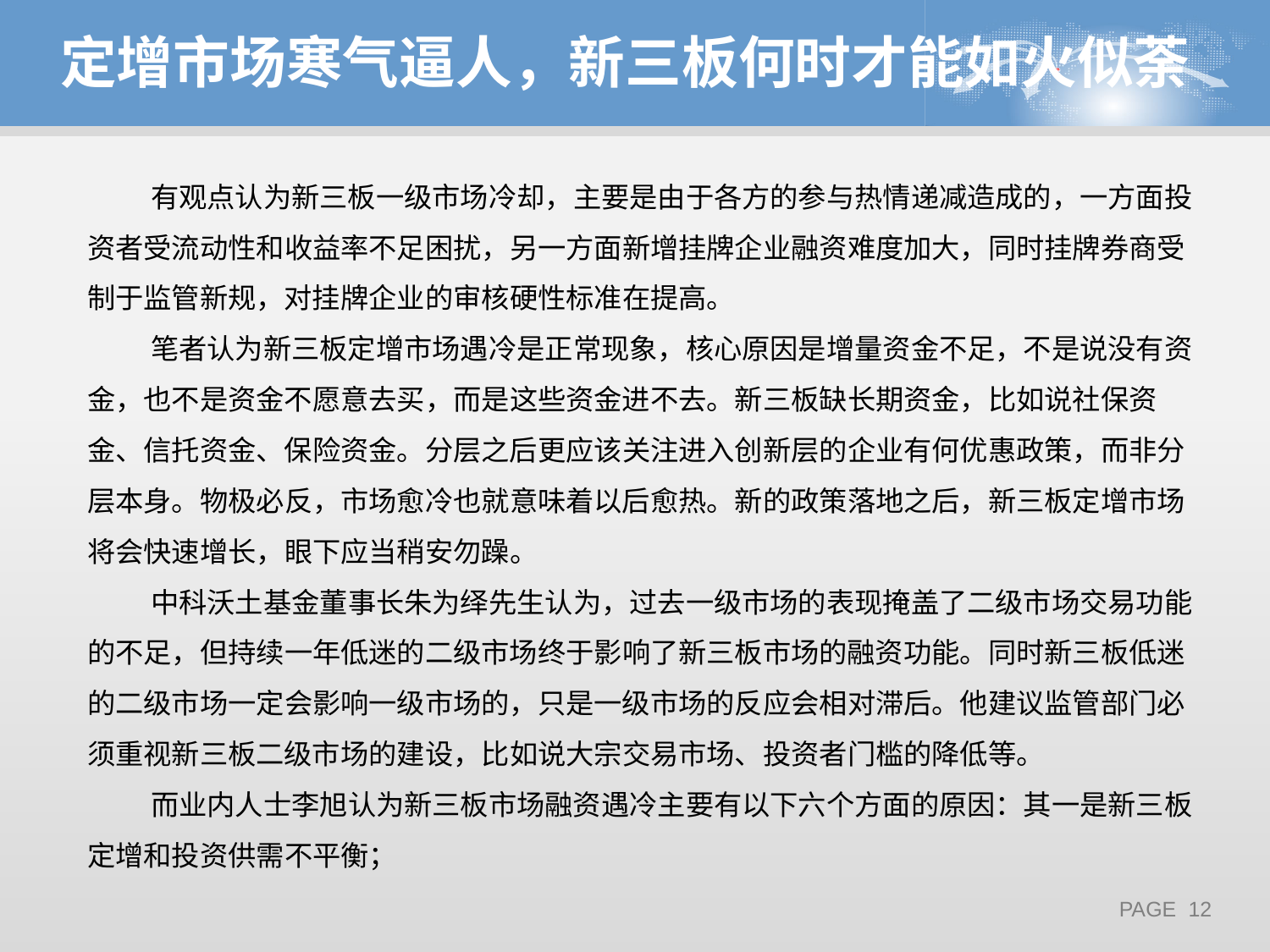

定增市场寒气逼人，新三板何时才能如火似荼
有观点认为新三板一级市场冷却，主要是由于各方的参与热情递减造成的，一方面投资者受流动性和收益率不足困扰，另一方面新增挂牌企业融资难度加大，同时挂牌券商受制于监管新规，对挂牌企业的审核硬性标准在提高。
笔者认为新三板定增市场遇冷是正常现象，核心原因是增量资金不足，不是说没有资金，也不是资金不愿意去买，而是这些资金进不去。新三板缺长期资金，比如说社保资金、信托资金、保险资金。分层之后更应该关注进入创新层的企业有何优惠政策，而非分层本身。物极必反，市场愈冷也就意味着以后愈热。新的政策落地之后，新三板定增市场将会快速增长，眼下应当稍安勿躁。
中科沃土基金董事长朱为绎先生认为，过去一级市场的表现掩盖了二级市场交易功能的不足，但持续一年低迷的二级市场终于影响了新三板市场的融资功能。同时新三板低迷的二级市场一定会影响一级市场的，只是一级市场的反应会相对滞后。他建议监管部门必须重视新三板二级市场的建设，比如说大宗交易市场、投资者门槛的降低等。
而业内人士李旭认为新三板市场融资遇冷主要有以下六个方面的原因：其一是新三板定增和投资供需不平衡；